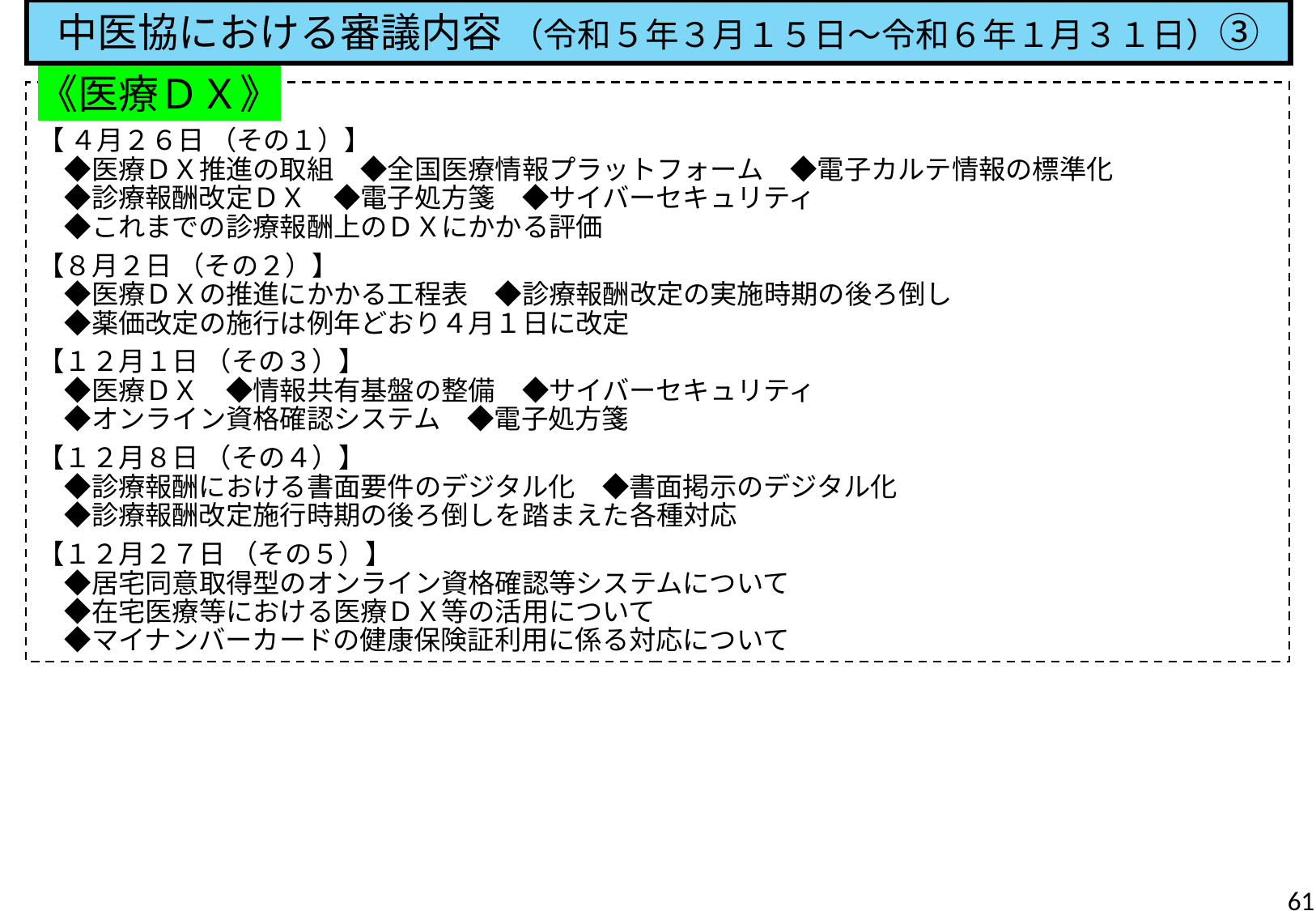

中医協における審議内容 （令和５年３月１５日～令和６年１月３１日）③
《医療ＤＸ》
【 ４月２６日 （その１）】
　◆医療ＤＸ推進の取組　◆全国医療情報プラットフォーム　◆電子カルテ情報の標準化
　◆診療報酬改定ＤＸ　◆電子処方箋　◆サイバーセキュリティ
　◆これまでの診療報酬上のＤＸにかかる評価
【８月２日 （その２）】
　◆医療ＤＸの推進にかかる工程表　◆診療報酬改定の実施時期の後ろ倒し
　◆薬価改定の施行は例年どおり４月１日に改定
【１２月１日 （その３）】
　◆医療ＤＸ　◆情報共有基盤の整備　◆サイバーセキュリティ
　◆オンライン資格確認システム　◆電子処方箋
【１２月８日 （その４）】
　◆診療報酬における書面要件のデジタル化　◆書面掲示のデジタル化
　◆診療報酬改定施行時期の後ろ倒しを踏まえた各種対応
【１２月２７日 （その５）】
　◆居宅同意取得型のオンライン資格確認等システムについて
　◆在宅医療等における医療ＤＸ等の活用について
　◆マイナンバーカードの健康保険証利用に係る対応について
61